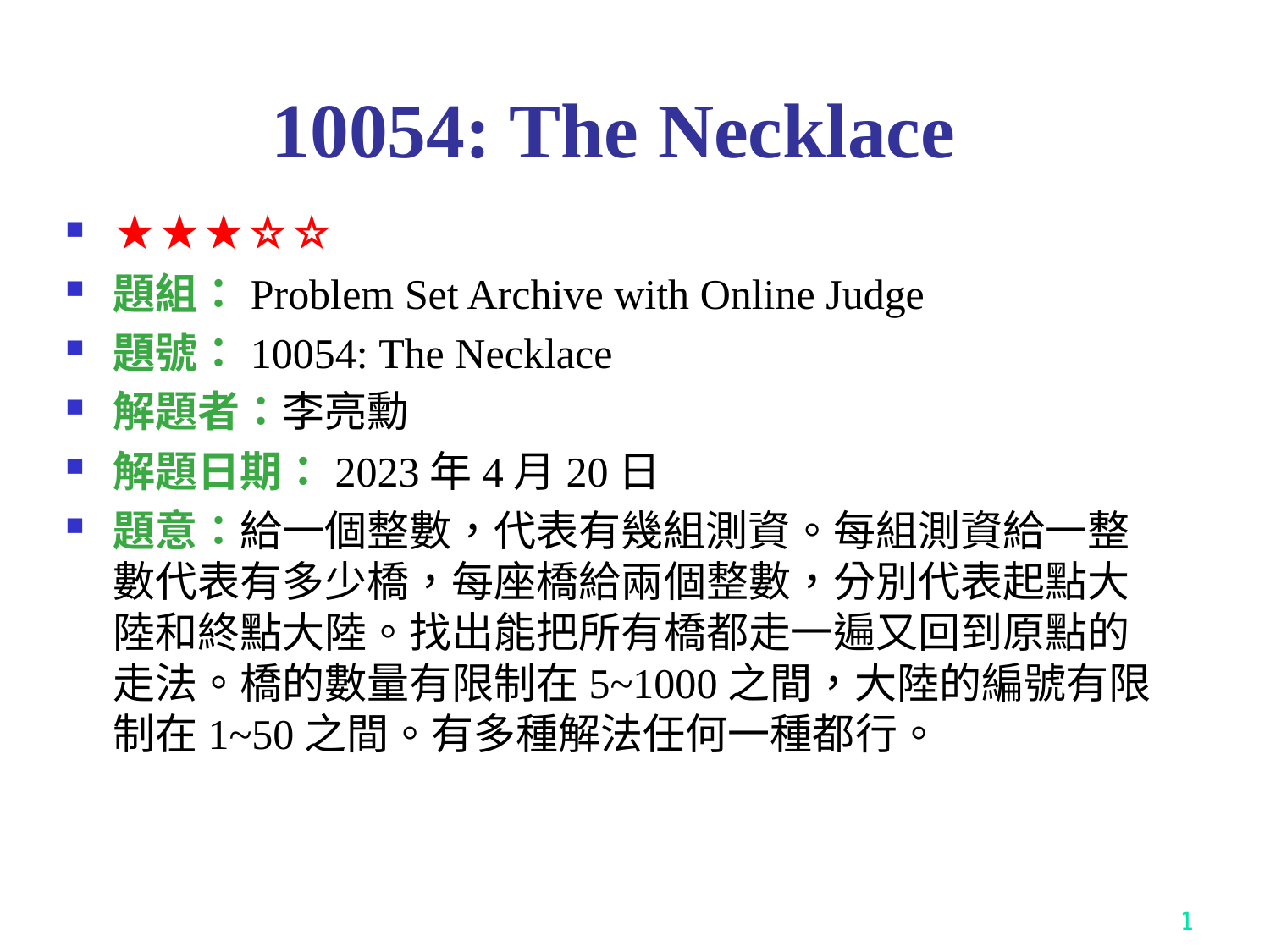

# 10054: The Necklace
★★★☆☆
題組：Problem Set Archive with Online Judge
題號：10054: The Necklace
解題者：李亮勳
解題日期：2023年4月20日
題意：給一個整數，代表有幾組測資。每組測資給一整數代表有多少橋，每座橋給兩個整數，分別代表起點大陸和終點大陸。找出能把所有橋都走一遍又回到原點的走法。橋的數量有限制在5~1000之間，大陸的編號有限制在1~50之間。有多種解法任何一種都行。
1